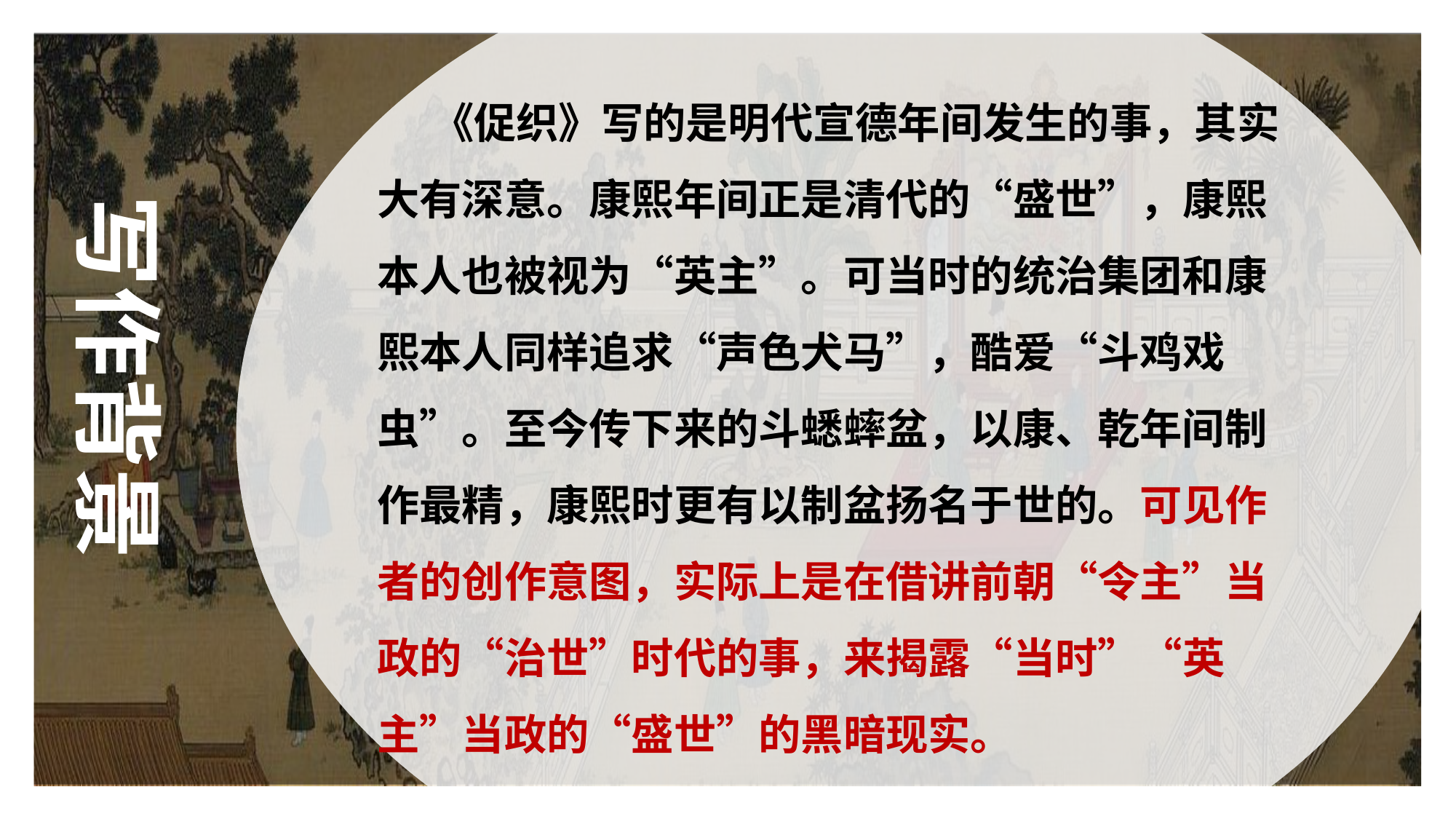

写作背景

《促织》写的是明代宣德年间发生的事，其实大有深意。康熙年间正是清代的“盛世”，康熙本人也被视为“英主”。可当时的统治集团和康熙本人同样追求“声色犬马”，酷爱“斗鸡戏虫”。至今传下来的斗蟋蟀盆，以康、乾年间制作最精，康熙时更有以制盆扬名于世的。可见作者的创作意图，实际上是在借讲前朝“令主”当政的“治世”时代的事，来揭露“当时”“英主”当政的“盛世”的黑暗现实。